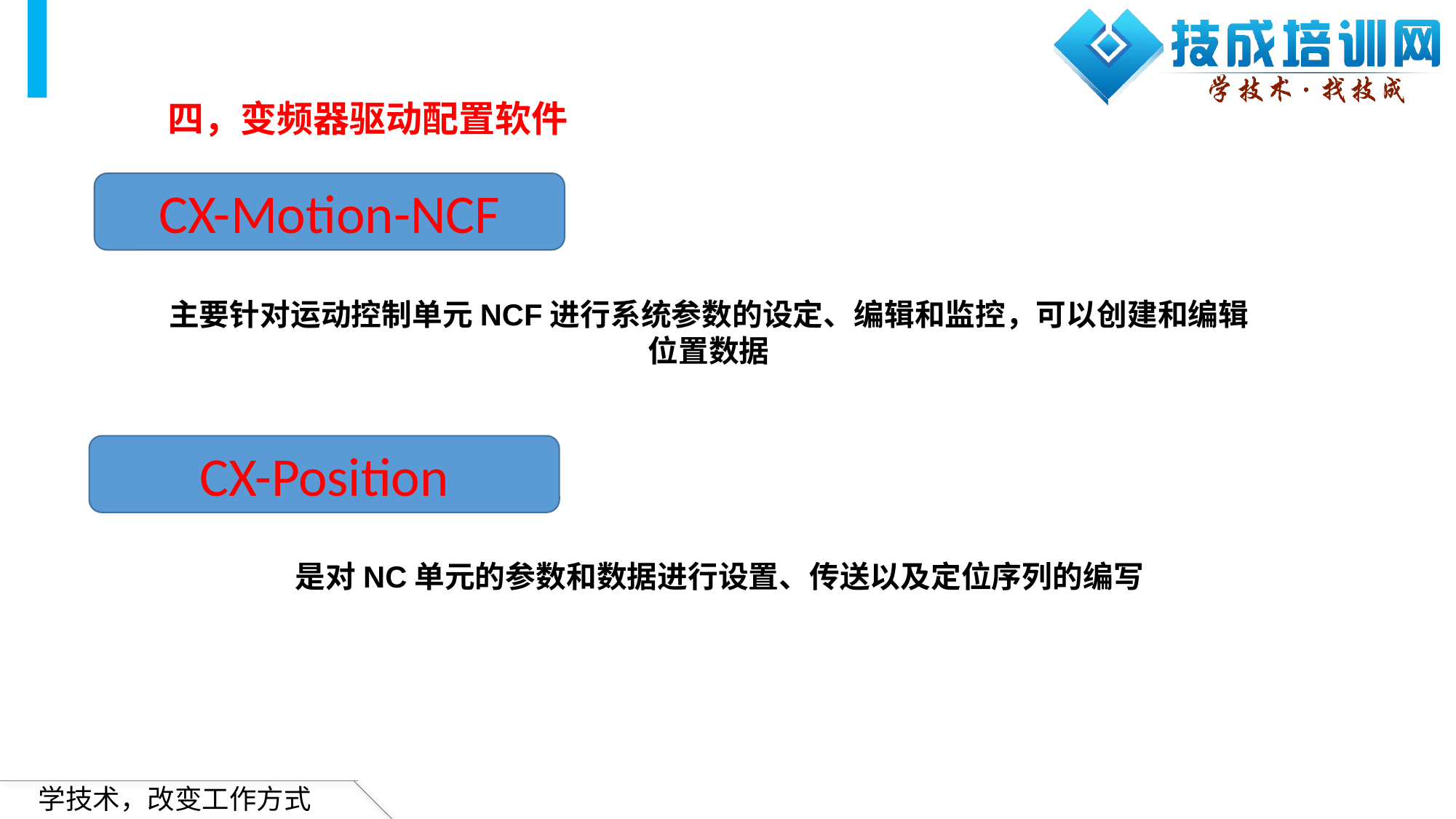

四，变频器驱动配置软件
CX-Motion-NCF
主要针对运动控制单元NCF进行系统参数的设定、编辑和监控，可以创建和编辑位置数据
CX-Position
是对NC单元的参数和数据进行设置、传送以及定位序列的编写